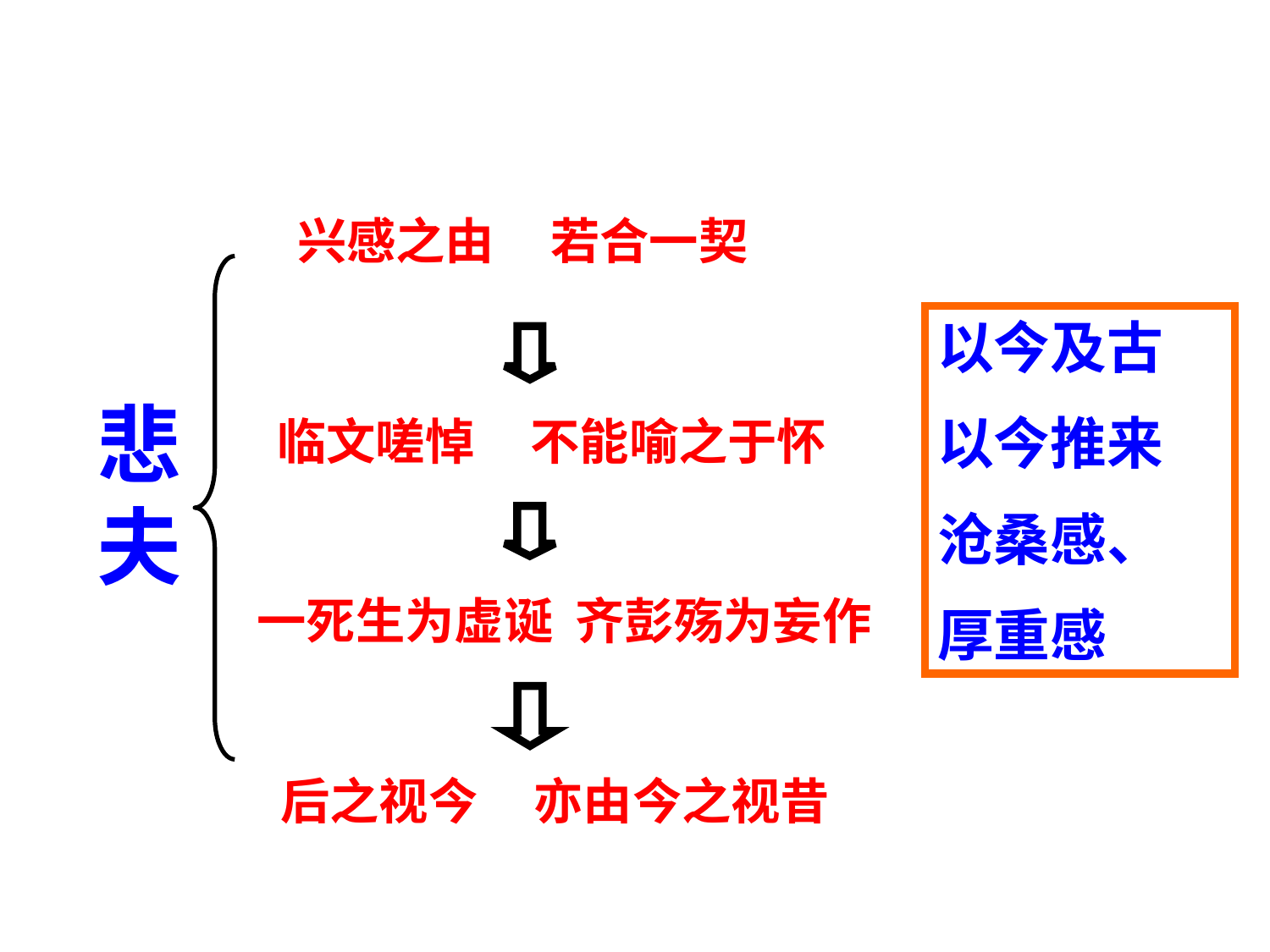

兴感之由     若合一契

以今及古
以今推来
沧桑感、
厚重感

悲夫
临文嗟悼     不能喻之于怀

一死生为虚诞  齐彭殇为妄作

后之视今     亦由今之视昔